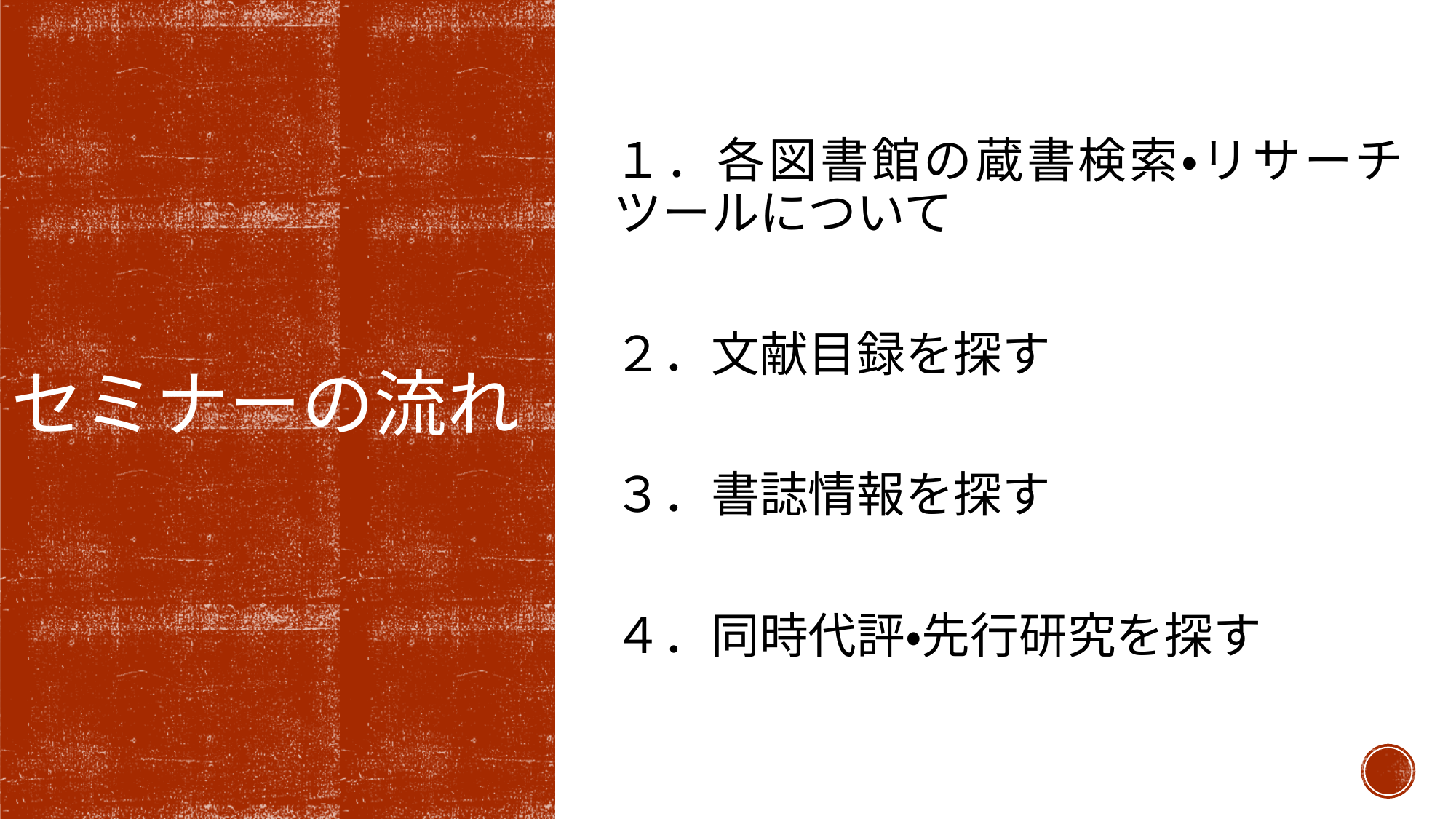

１．各図書館の蔵書検索・リサーチツールについて

２．文献目録を探す

３．書誌情報を探す

４．同時代評・先行研究を探す

# セミナーの流れ

2